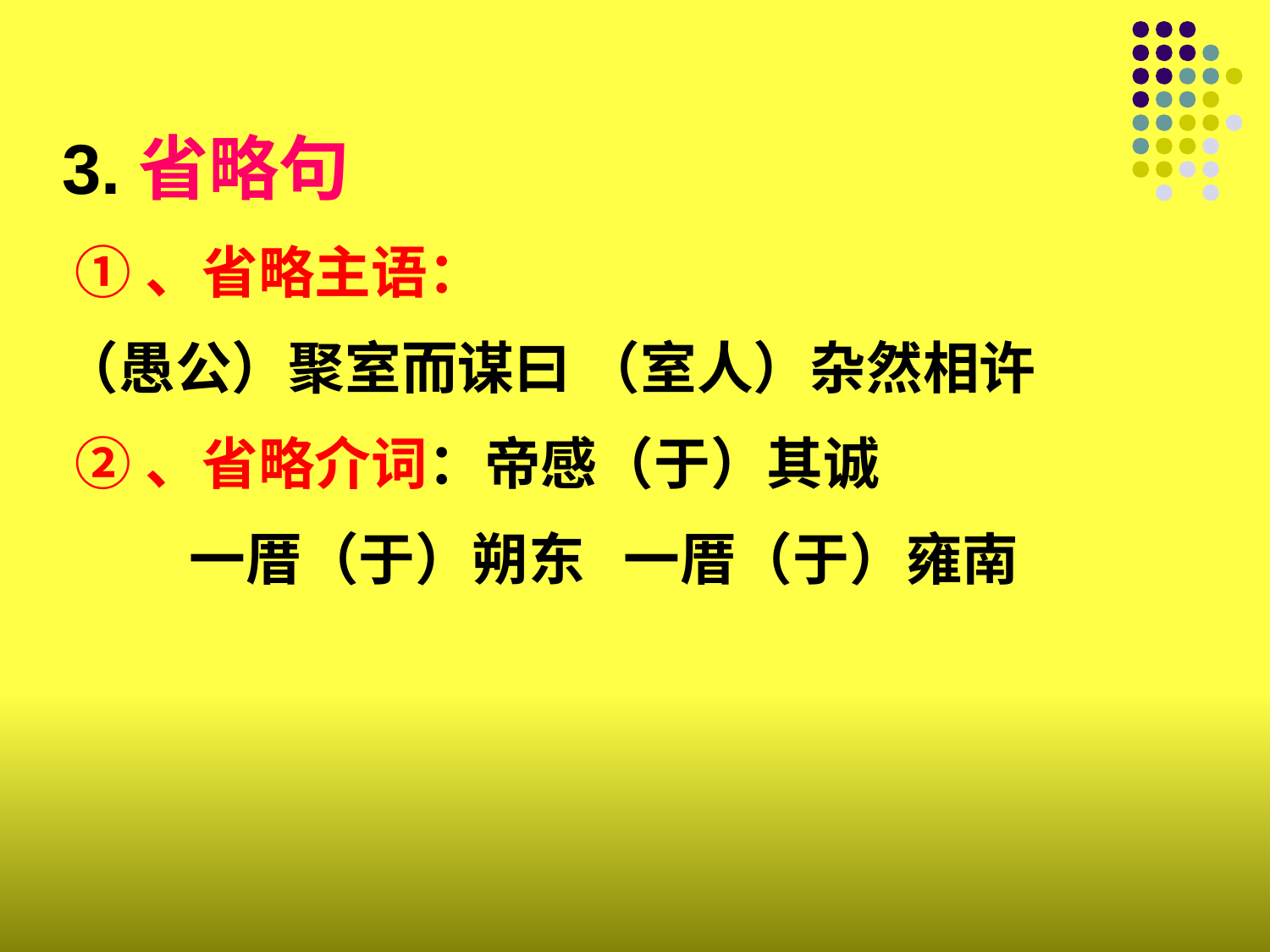

3.省略句
 ①、省略主语：
（愚公）聚室而谋曰 （室人）杂然相许
 ②、省略介词：帝感（于）其诚
	一厝（于）朔东   一厝（于）雍南